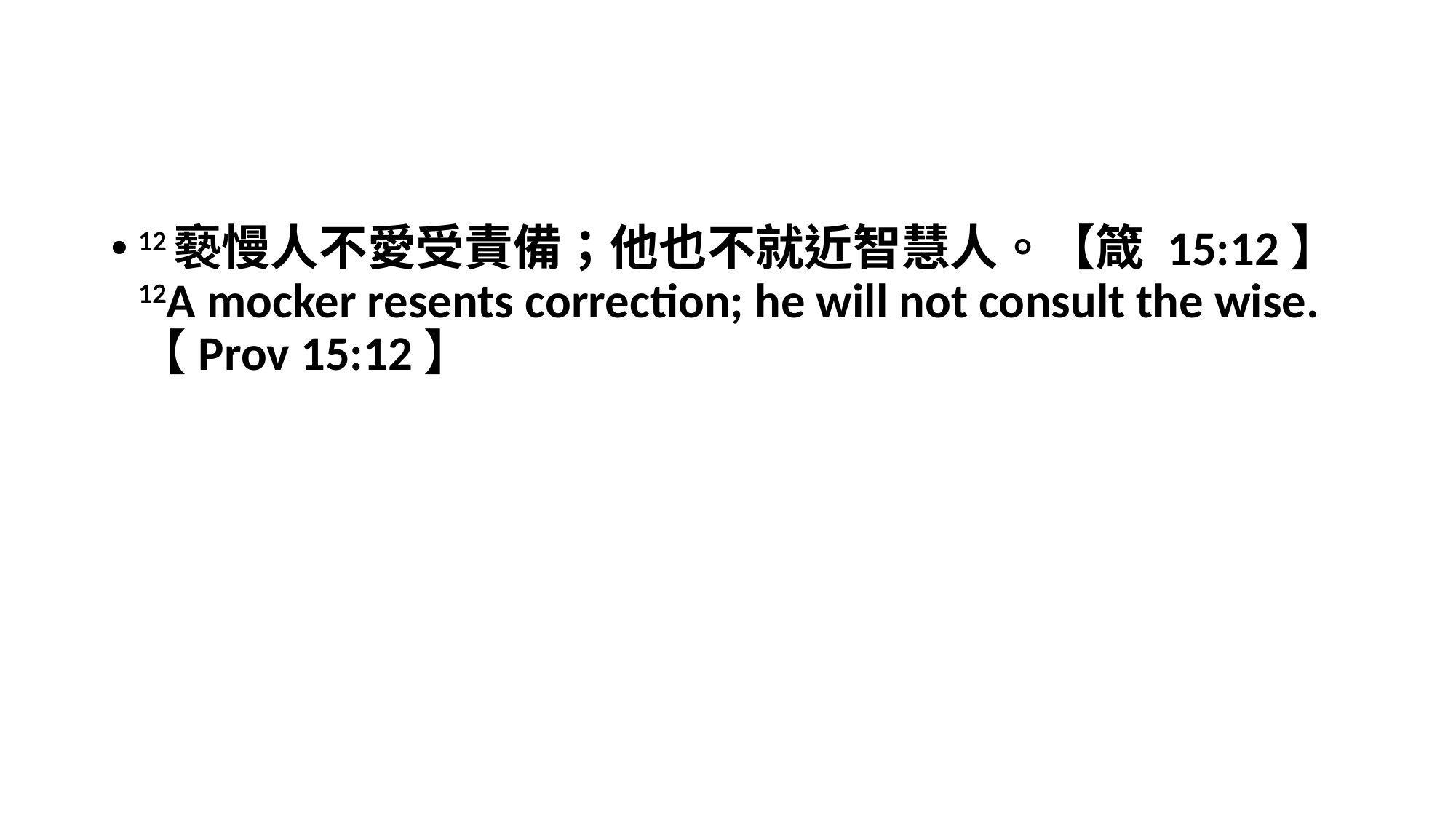

#
12褻慢人不愛受責備；他也不就近智慧人。【箴 15:12】
12A mocker resents correction; he will not consult the wise. 【Prov 15:12】